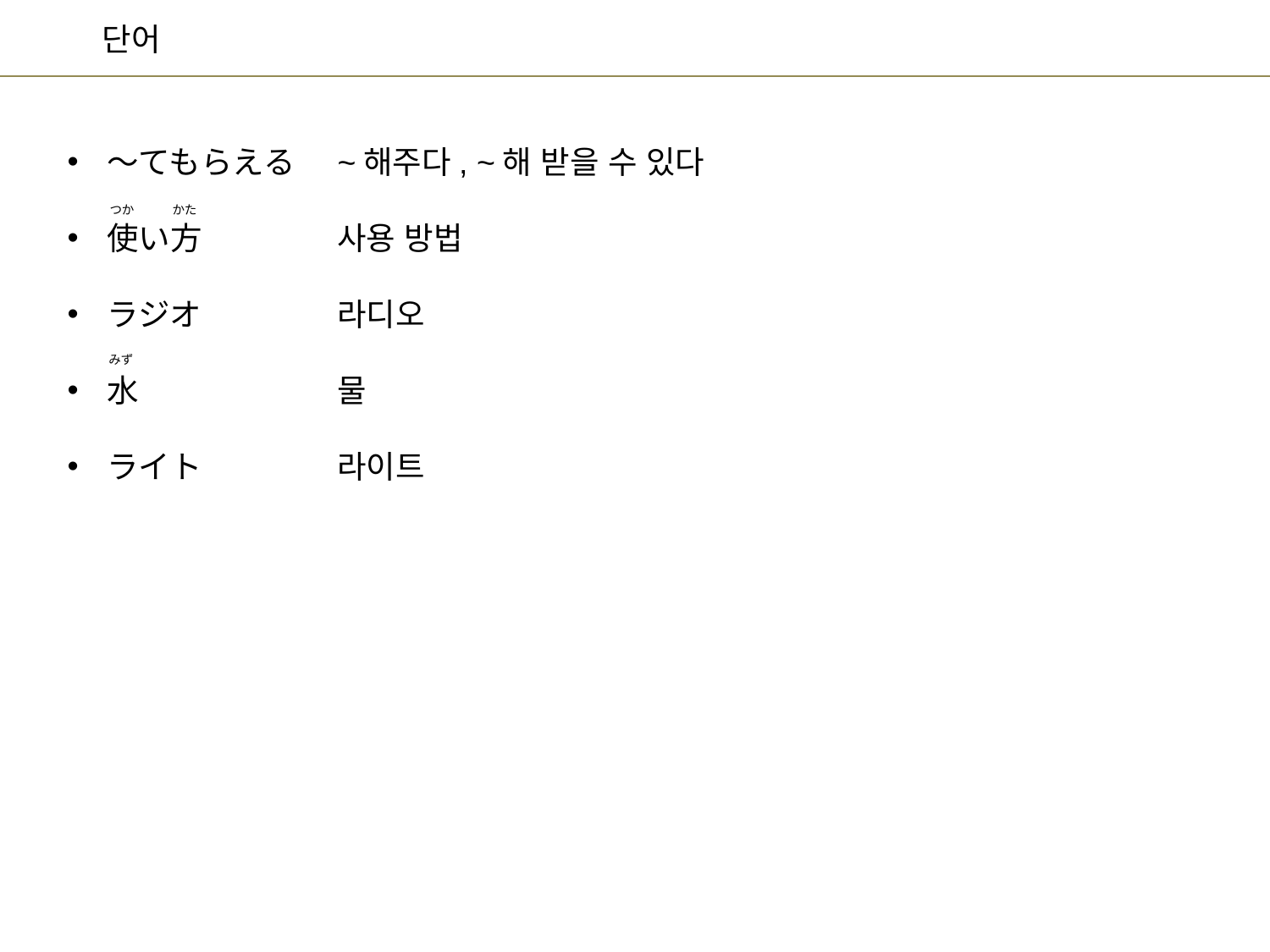

~해주다, ~해 받을 수 있다

사용 방법

라디오

물

라이트
～てもらえる

使い方

ラジオ

水

ライト
つか
かた
みず